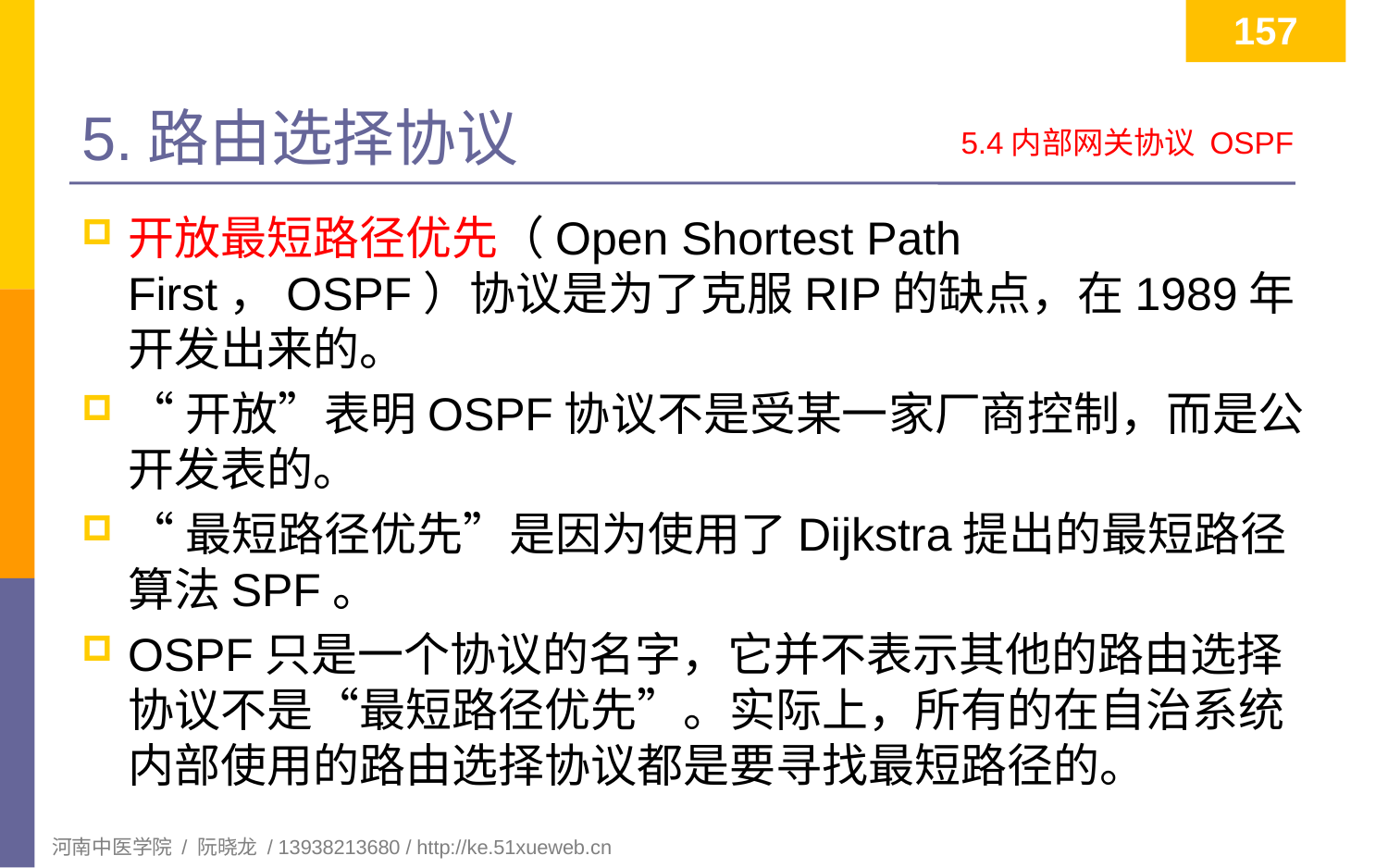

157
# 5.路由选择协议
5.4内部网关协议 OSPF
开放最短路径优先（Open Shortest Path First，OSPF）协议是为了克服RIP的缺点，在1989年开发出来的。
“开放”表明OSPF协议不是受某一家厂商控制，而是公开发表的。
“最短路径优先”是因为使用了Dijkstra提出的最短路径算法SPF。
OSPF只是一个协议的名字，它并不表示其他的路由选择协议不是“最短路径优先”。实际上，所有的在自治系统内部使用的路由选择协议都是要寻找最短路径的。